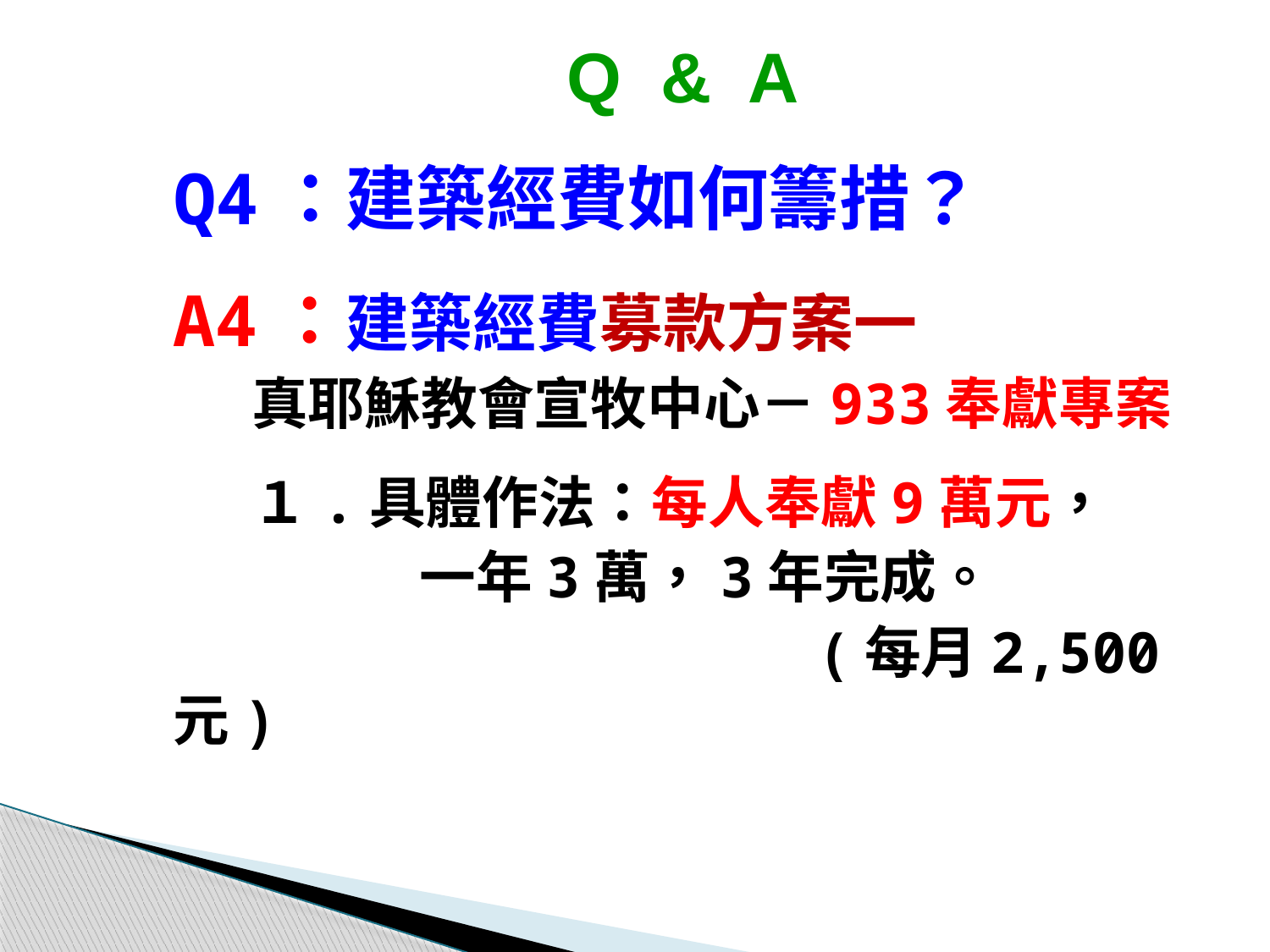

Q  &  A

Q4：建築經費如何籌措？

A4：建築經費募款方案一
     真耶穌教會宣牧中心－933奉獻專案

     １.具體作法：每人奉獻9萬元，
                  一年3萬，3年完成。
                   (每月2,500元)